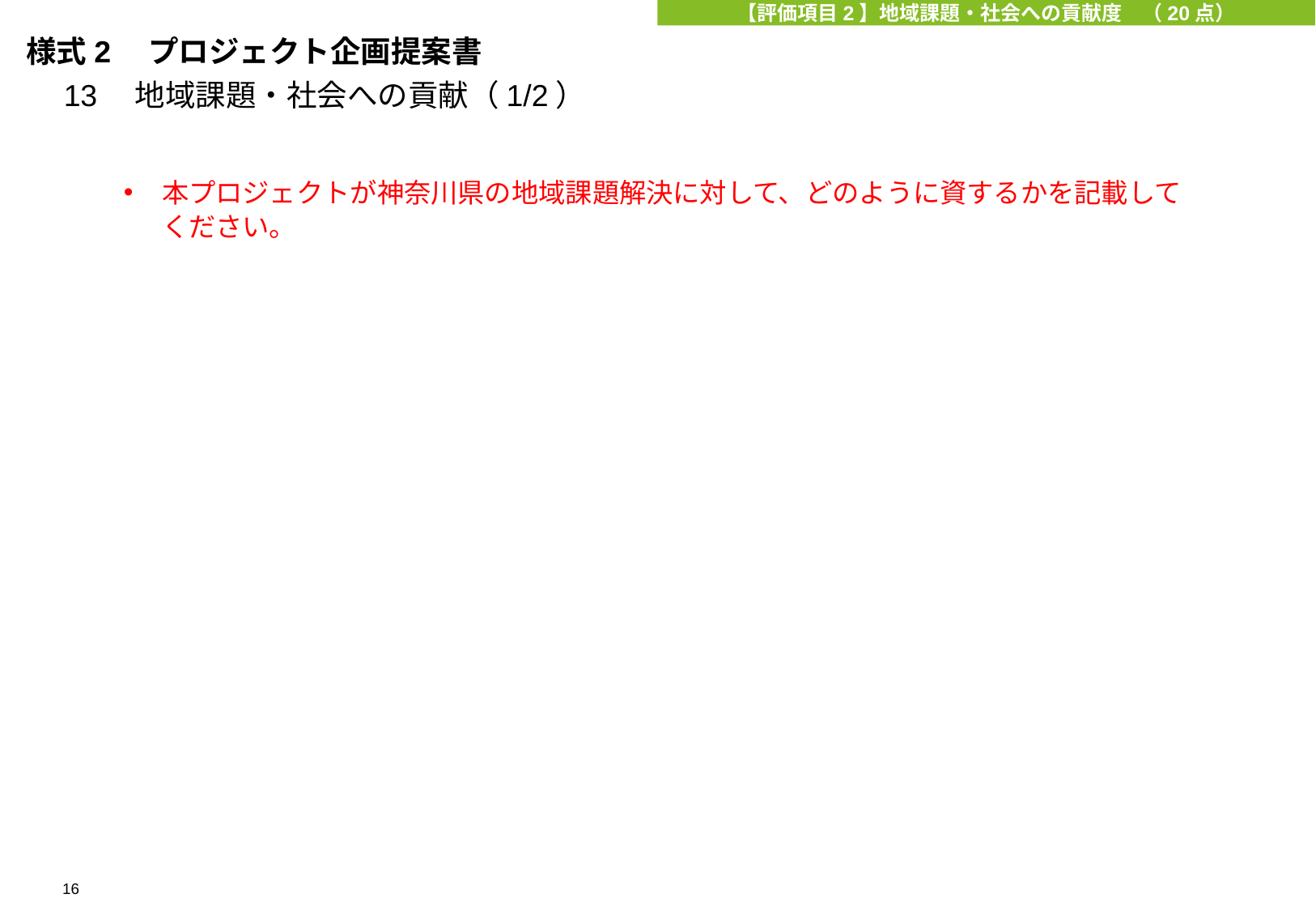

【評価項目2】地域課題・社会への貢献度　（20点）
様式2　プロジェクト企画提案書
　13　地域課題・社会への貢献（1/2）
本プロジェクトが神奈川県の地域課題解決に対して、どのように資するかを記載してください。
16